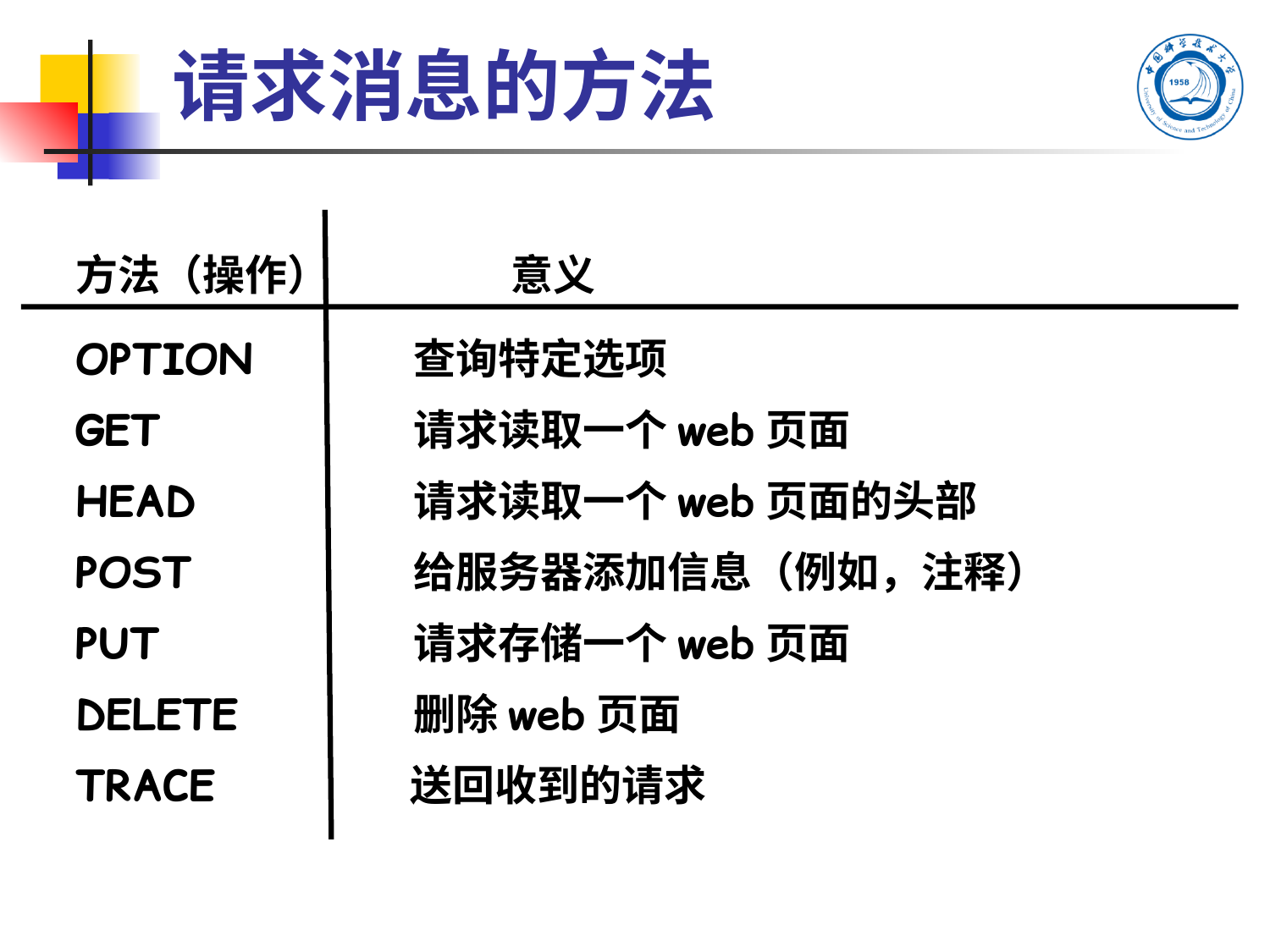

# 请求消息的方法

方法（操作）                   意义
OPTION  	    查询特定选项
GET        	    请求读取一个web页面
HEAD     	    请求读取一个web页面的头部
POST     	    给服务器添加信息（例如，注释）
PUT        	    请求存储一个web页面
DELETE  	    删除web页面
TRACE          送回收到的请求